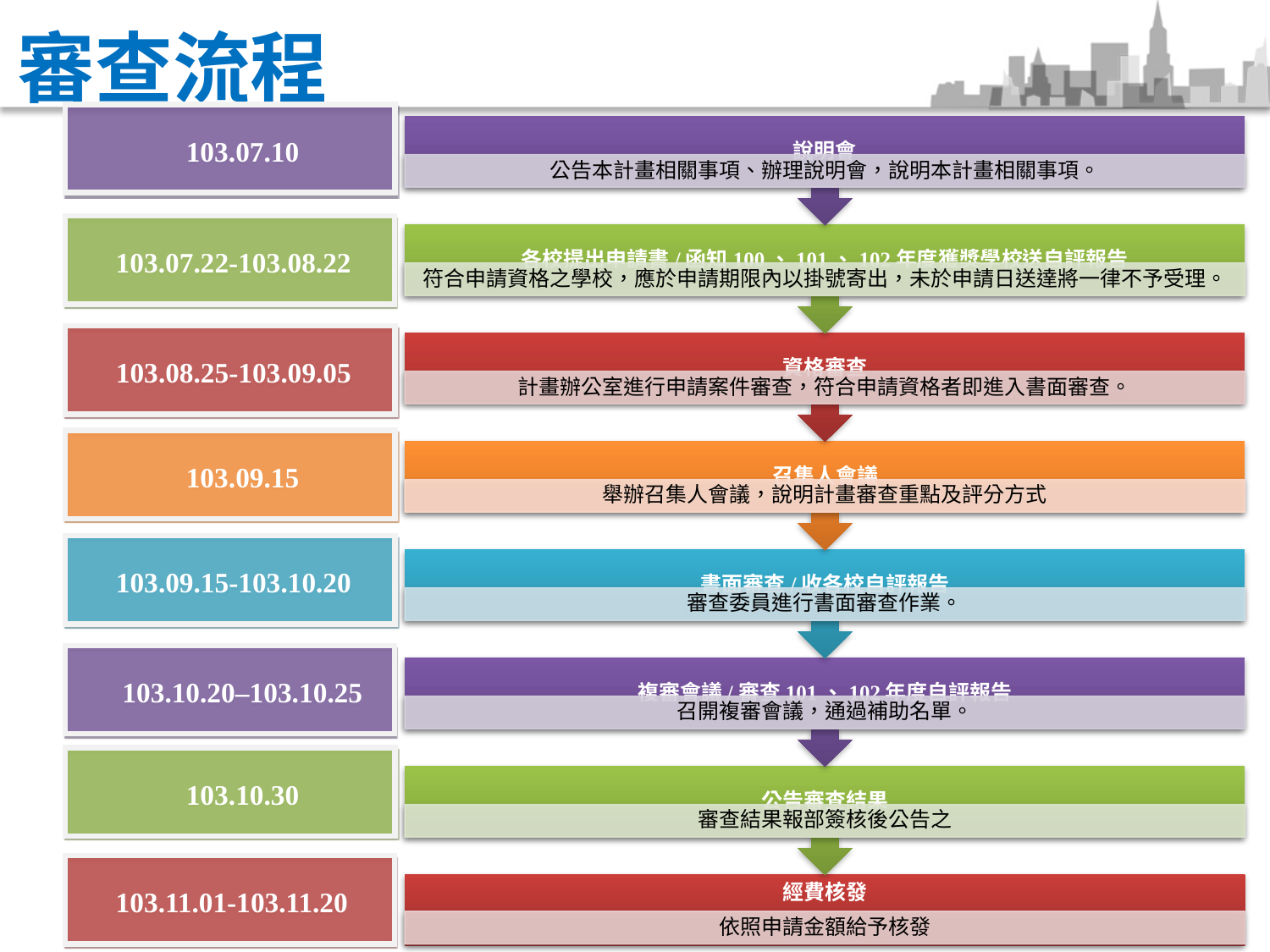

# 審查流程
103.07.10
經費核發
依照申請金額給予核發
公告審查結果
審查結果報部簽核後公告之
複審會議/審查101、102年度自評報告
召開複審會議，通過補助名單。
書面審查/收各校自評報告
審查委員進行書面審查作業。
召集人會議
舉辦召集人會議，說明計畫審查重點及評分方式
資格審查
計畫辦公室進行申請案件審查，符合申請資格者即進入書面審查。
各校提出申請書/函知100、101、102年度獲獎學校送自評報告
符合申請資格之學校，應於申請期限內以掛號寄出，未於申請日送達將一律不予受理。
說明會
公告本計畫相關事項、辦理說明會，說明本計畫相關事項。
103.07.10
103.07.22-103.08.22
103.08.25-103.09.05
103.09.15
103.09.15-103.10.20
103.10.20–103.10.25
103.10.30
103.11.01-103.11.20
12